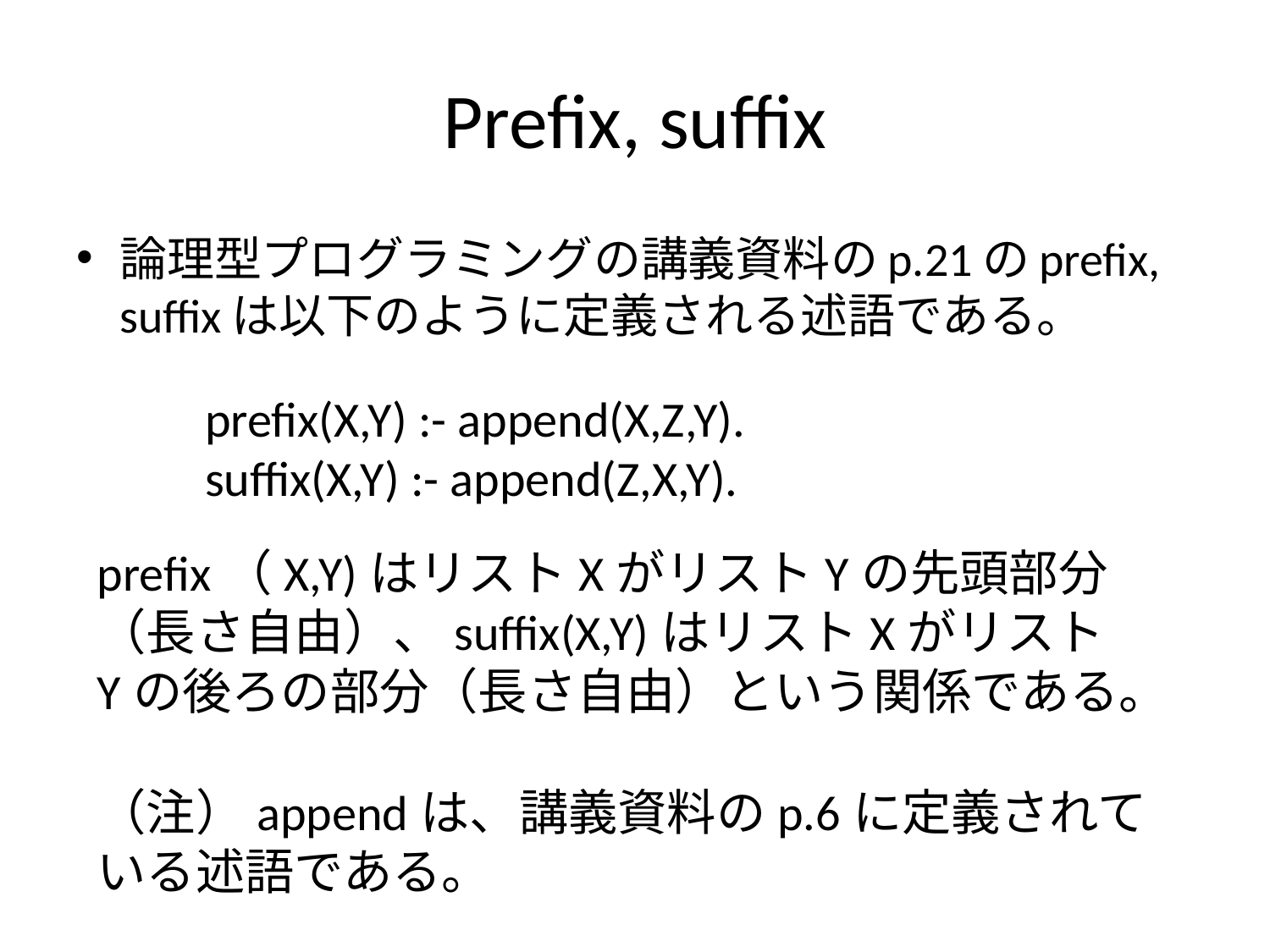

# Prefix, suffix
論理型プログラミングの講義資料のp.21のprefix, suffixは以下のように定義される述語である。
 prefix(X,Y) :- append(X,Z,Y).
 suffix(X,Y) :- append(Z,X,Y).
prefix（X,Y)はリストXがリストYの先頭部分（長さ自由）、suffix(X,Y)はリストXがリストYの後ろの部分（長さ自由）という関係である。
（注）appendは、講義資料のp.6に定義されている述語である。